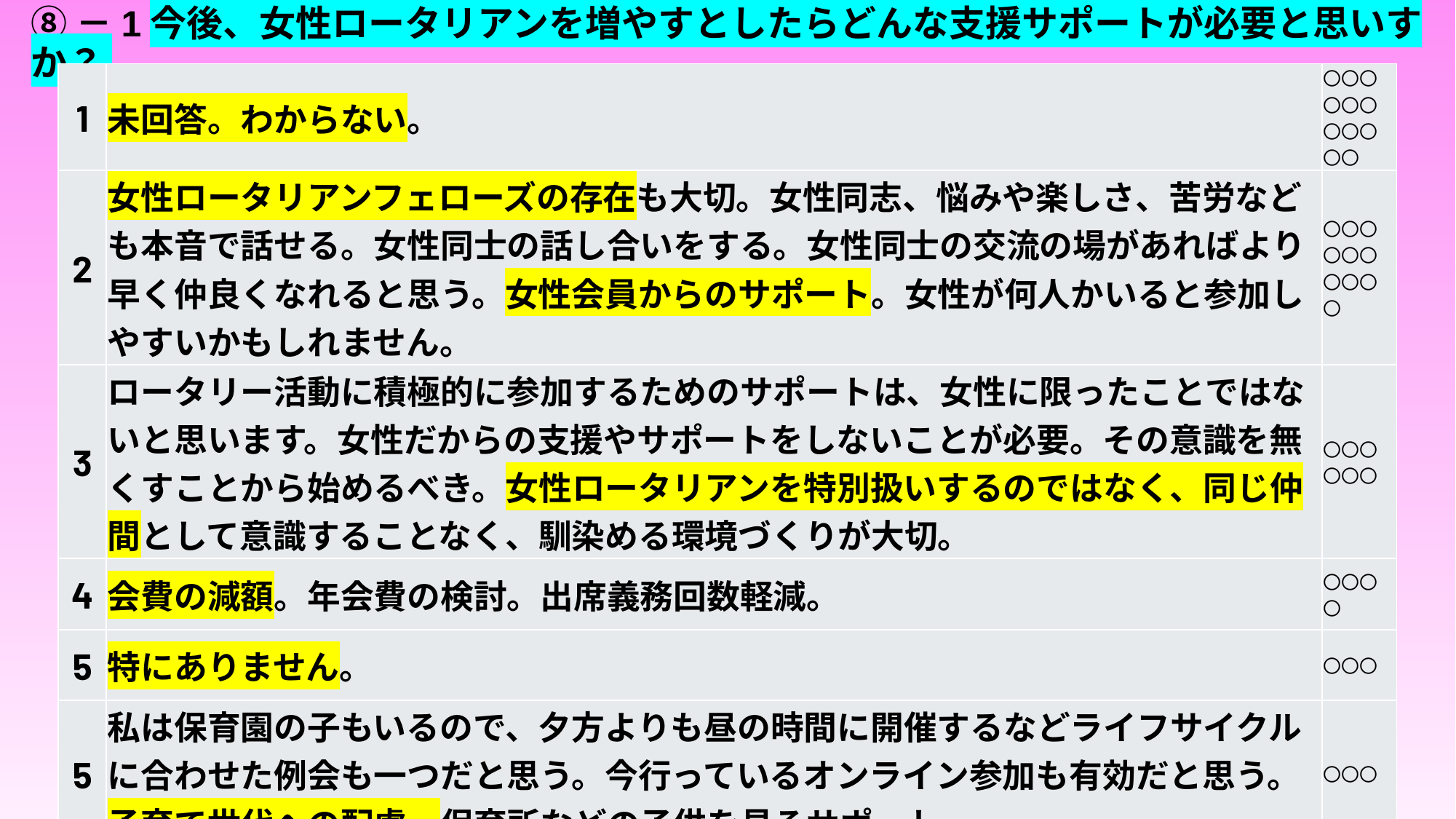

# ⑧－1今後、女性ロータリアンを増やすとしたらどんな支援サポートが必要と思いすか？
| 1 | 未回答。わからない。 | 〇〇〇〇〇〇〇〇〇〇〇 |
| --- | --- | --- |
| 2 | 女性ロータリアンフェローズの存在も大切。女性同志、悩みや楽しさ、苦労なども本音で話せる。女性同士の話し合いをする。女性同士の交流の場があればより早く仲良くなれると思う。女性会員からのサポート。女性が何人かいると参加しやすいかもしれません。 | 〇〇〇〇〇〇〇〇〇〇 |
| 3 | ロータリー活動に積極的に参加するためのサポートは、女性に限ったことではないと思います。女性だからの支援やサポートをしないことが必要。その意識を無くすことから始めるべき。女性ロータリアンを特別扱いするのではなく、同じ仲間として意識することなく、馴染める環境づくりが大切。 | 〇〇〇〇〇〇 |
| 4 | 会費の減額。年会費の検討。出席義務回数軽減。 | 〇〇〇〇 |
| 5 | 特にありません。 | 〇〇〇 |
| 5 | 私は保育園の子もいるので、夕方よりも昼の時間に開催するなどライフサイクルに合わせた例会も一つだと思う。今行っているオンライン参加も有効だと思う。子育て世代への配慮。保育所などの子供を見るサポート。 | 〇〇〇 |
| 7 | 男性の意識改革と女性経営者を増やすこと。そもそも女性のロータリアンという括りが無くなる事。 | 〇〇 |